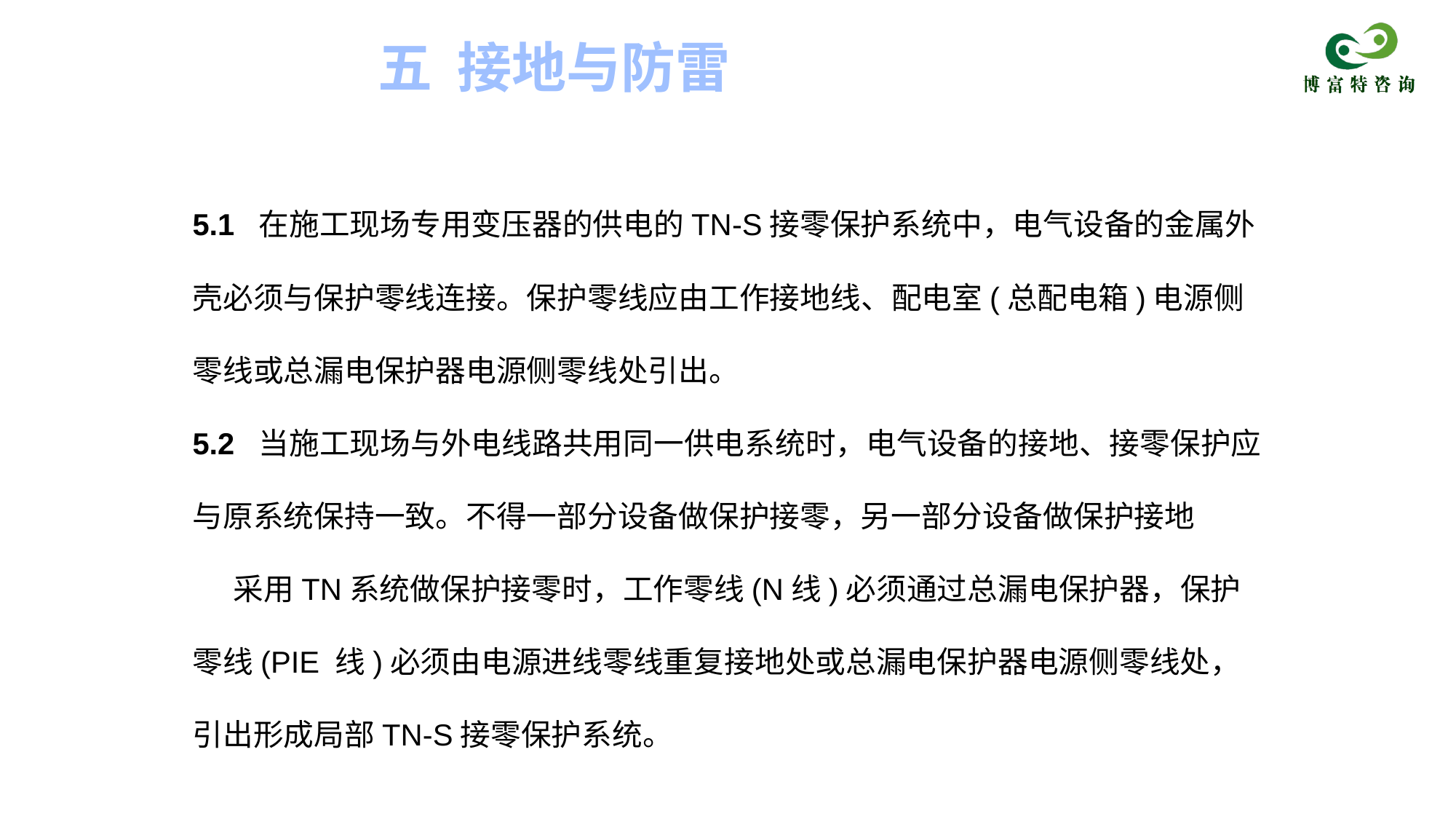

五  接地与防雷
5.1  在施工现场专用变压器的供电的TN-S接零保护系统中，电气设备的金属外壳必须与保护零线连接。保护零线应由工作接地线、配电室(总配电箱)电源侧零线或总漏电保护器电源侧零线处引出。
5.2  当施工现场与外电线路共用同一供电系统时，电气设备的接地、接零保护应与原系统保持一致。不得一部分设备做保护接零，另一部分设备做保护接地
     采用TN系统做保护接零时，工作零线(N线)必须通过总漏电保护器，保护零线(PIE 线)必须由电源进线零线重复接地处或总漏电保护器电源侧零线处，引出形成局部TN-S接零保护系统。